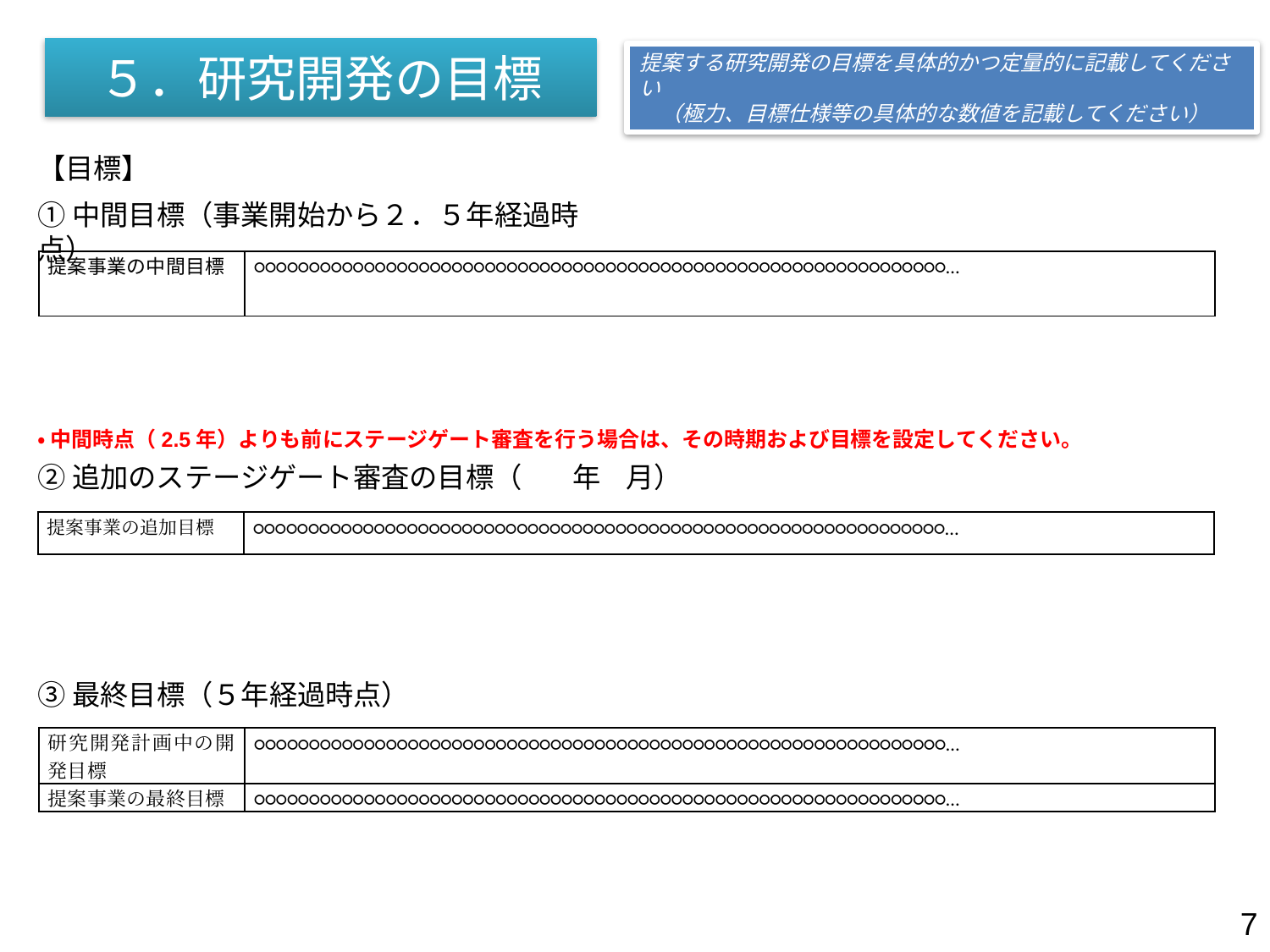

# ５．研究開発の目標
提案する研究開発の目標を具体的かつ定量的に記載してください
　（極力、目標仕様等の具体的な数値を記載してください）
【目標】
①中間目標（事業開始から２．５年経過時点）
| 提案事業の中間目標 | ○○○○○○○○○○○○○○○○○○○○○○○○○○○○○○○○○○○○○○○○○○○○○○○○○○○○○○○○○○○○○○○… |
| --- | --- |

・ 中間時点（2.5年）よりも前にステージゲート審査を行う場合は、その時期および目標を設定してください。
②追加のステージゲート審査の目標（        年    月）
| 提案事業の追加目標 | ○○○○○○○○○○○○○○○○○○○○○○○○○○○○○○○○○○○○○○○○○○○○○○○○○○○○○○○○○○○○○○○… |
| --- | --- |
③最終目標（５年経過時点）
| 研究開発計画中の開発目標 | ○○○○○○○○○○○○○○○○○○○○○○○○○○○○○○○○○○○○○○○○○○○○○○○○○○○○○○○○○○○○○○○… |
| --- | --- |
| 提案事業の最終目標 | ○○○○○○○○○○○○○○○○○○○○○○○○○○○○○○○○○○○○○○○○○○○○○○○○○○○○○○○○○○○○○○○… |
7